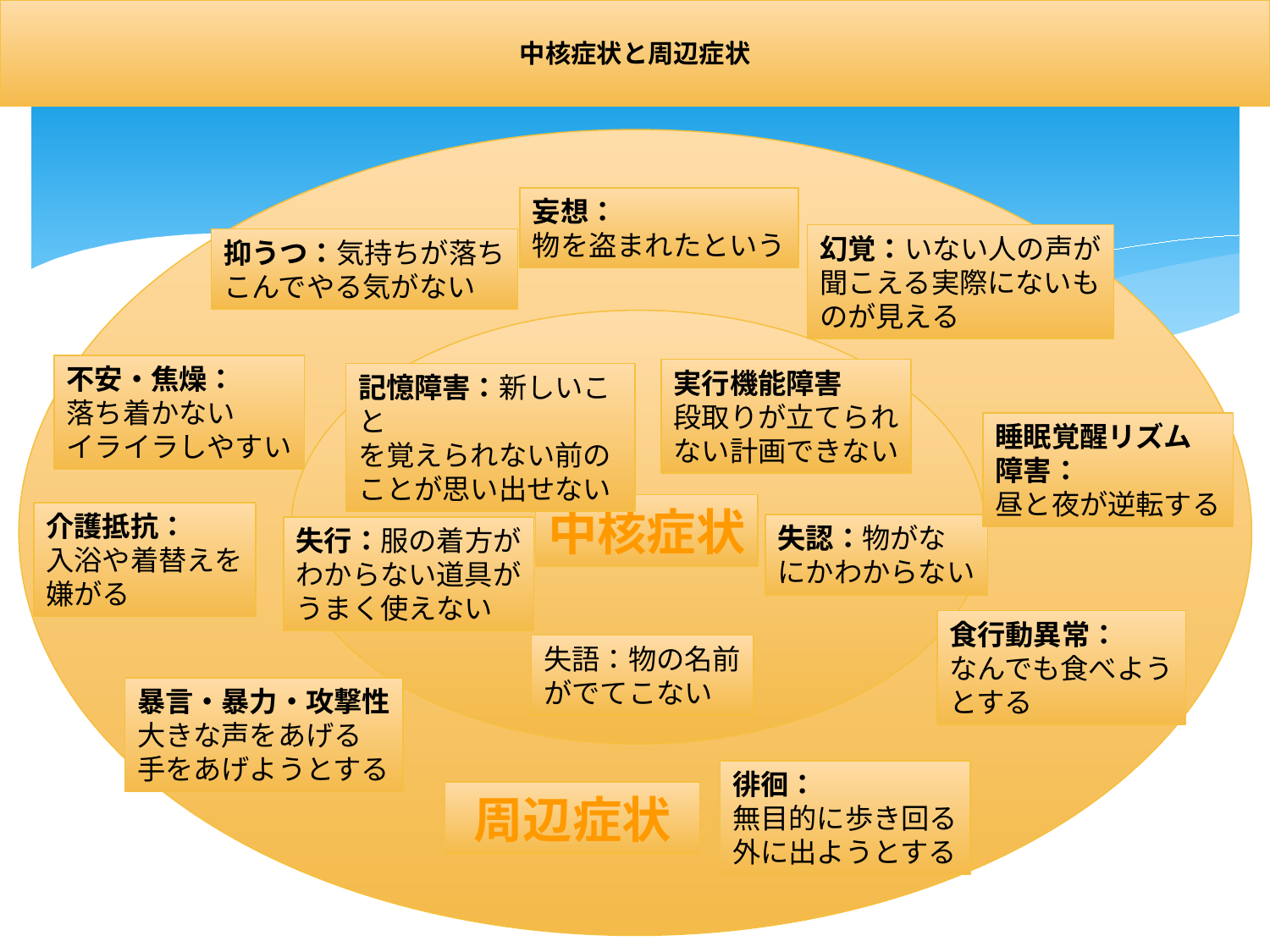

# 中核症状と周辺症状

妄想：
物を盗まれたという
幻覚：いない人の声が
聞こえる実際にないも
のが見える
抑うつ：気持ちが落ち
こんでやる気がない

不安・焦燥：
落ち着かない
イライラしやすい
実行機能障害
段取りが立てられ
ない計画できない
記憶障害：新しいこと
を覚えられない前の
ことが思い出せない
睡眠覚醒リズム
障害：
昼と夜が逆転する
中核症状
介護抵抗：
入浴や着替えを
嫌がる
失認：物がな
にかわからない
失行：服の着方が
わからない道具が
うまく使えない
食行動異常：
なんでも食べよう
とする
失語：物の名前
がでてこない
暴言・暴力・攻撃性
大きな声をあげる
手をあげようとする
徘徊：
無目的に歩き回る
外に出ようとする
周辺症状